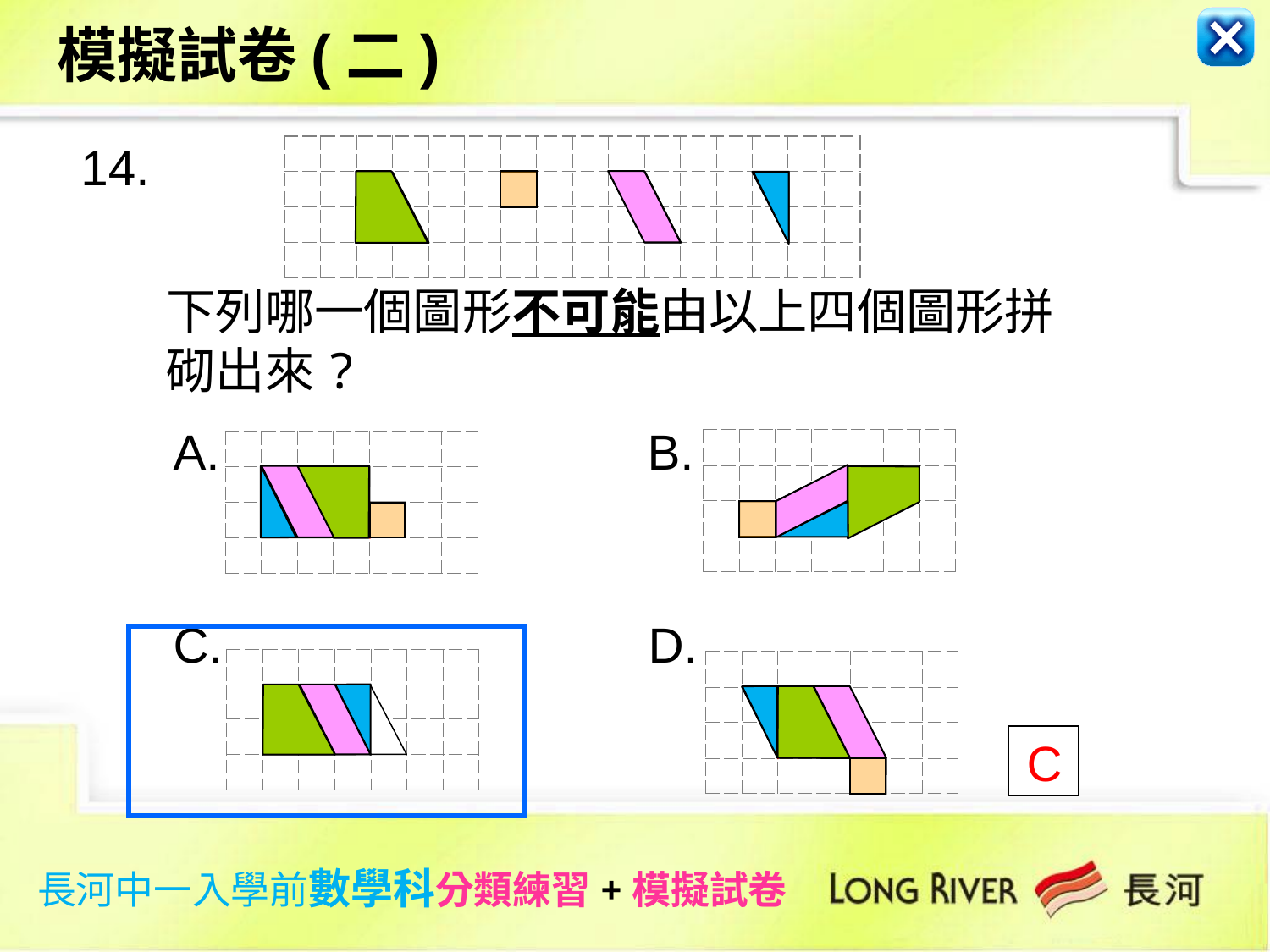

模擬試卷(二)
14.
|  |  |  |  |  |  |  |  |  |  |  |  |  |  |  |  |
| --- | --- | --- | --- | --- | --- | --- | --- | --- | --- | --- | --- | --- | --- | --- | --- |
|  |  |  |  |  |  |  |  |  |  |  |  |  |  |  |  |
|  |  |  |  |  |  |  |  |  |  |  |  |  |  |  |  |
|  |  |  |  |  |  |  |  |  |  |  |  |  |  |  |  |

下列哪一個圖形不可能由以上四個圖形拼
砌出來?
                               B.

C.                               D.

|  |  |  |  |  |  |  |
| --- | --- | --- | --- | --- | --- | --- |
|  |  |  |  |  |  |  |
|  |  |  |  |  |  |  |
|  |  |  |  |  |  |  |
|  |  |  |  |  |  |  |
| --- | --- | --- | --- | --- | --- | --- |
|  |  |  |  |  |  |  |
|  |  |  |  |  |  |  |
|  |  |  |  |  |  |  |

|  |  |  |  |  |  |  |
| --- | --- | --- | --- | --- | --- | --- |
|  |  |  |  |  |  |  |
|  |  |  |  |  |  |  |
|  |  |  |  |  |  |  |
|  |  |  |  |  |  |  |
| --- | --- | --- | --- | --- | --- | --- |
|  |  |  |  |  |  |  |
|  |  |  |  |  |  |  |
|  |  |  |  |  |  |  |

 C